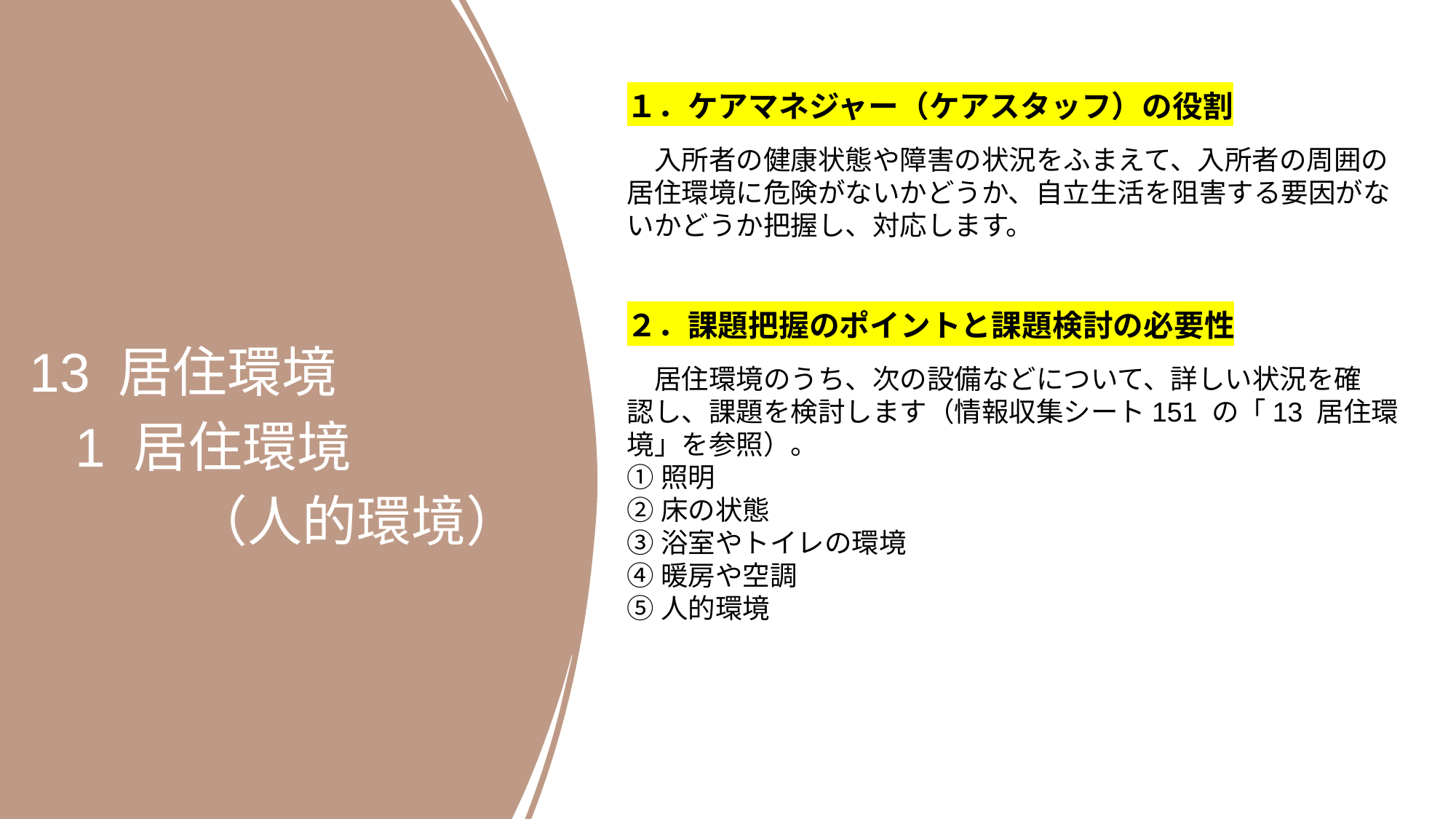

１．ケアマネジャー（ケアスタッフ）の役割

　入所者の健康状態や障害の状況をふまえて、入所者の周囲の
居住環境に危険がないかどうか、自立生活を阻害する要因がな
いかどうか把握し、対応します。

２．課題把握のポイントと課題検討の必要性

　居住環境のうち、次の設備などについて、詳しい状況を確
認し、課題を検討します（情報収集シート151 の「13 居住環境」を参照）。
①照明
②床の状態
③浴室やトイレの環境
④暖房や空調
⑤人的環境
13 居住環境
   1 居住環境
　　　（人的環境）